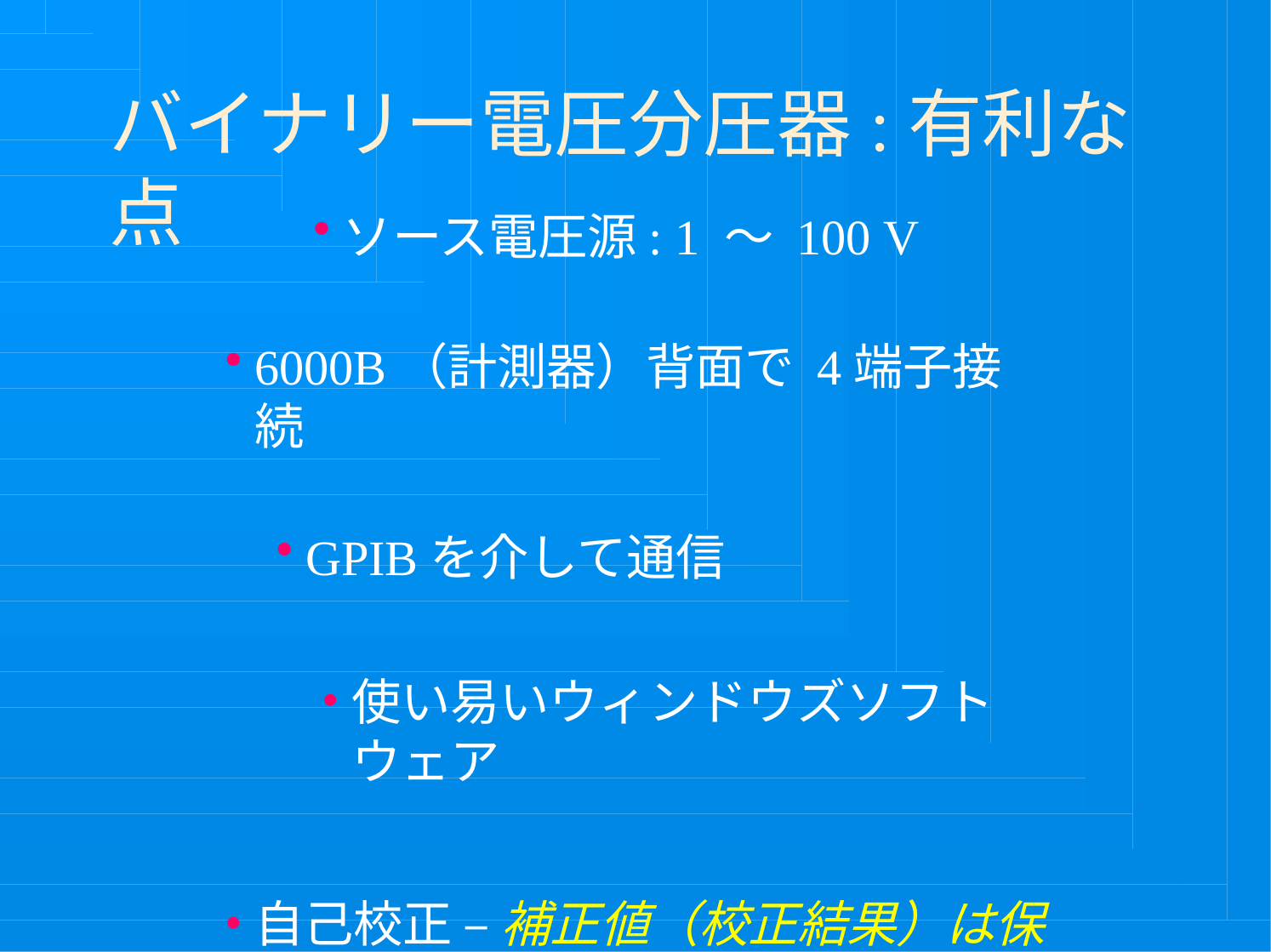

# バイナリー電圧分圧器:有利な点

ソース電圧源: 1 ～ 100 V

6000B（計測器）背面で 4端子接続

GPIBを介して通信

使い易いウィンドウズソフトウェア

自己校正 – 補正値（校正結果）は保存